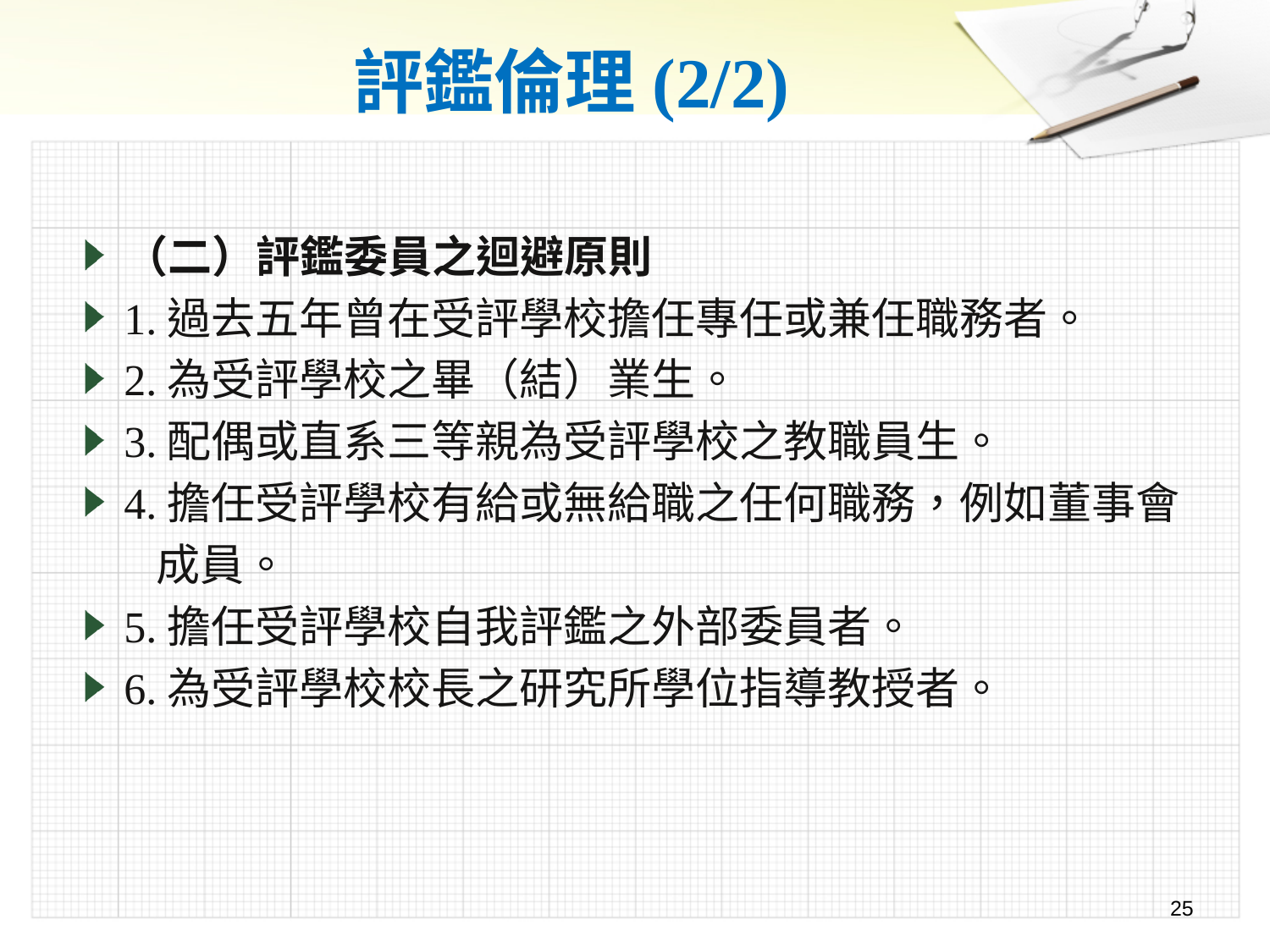

# 評鑑倫理(2/2)
（二）評鑑委員之迴避原則
1.過去五年曾在受評學校擔任專任或兼任職務者。
2.為受評學校之畢（結）業生。
3.配偶或直系三等親為受評學校之教職員生。
4.擔任受評學校有給或無給職之任何職務，例如董事會
       成員。
5.擔任受評學校自我評鑑之外部委員者。
6.為受評學校校長之研究所學位指導教授者。

25